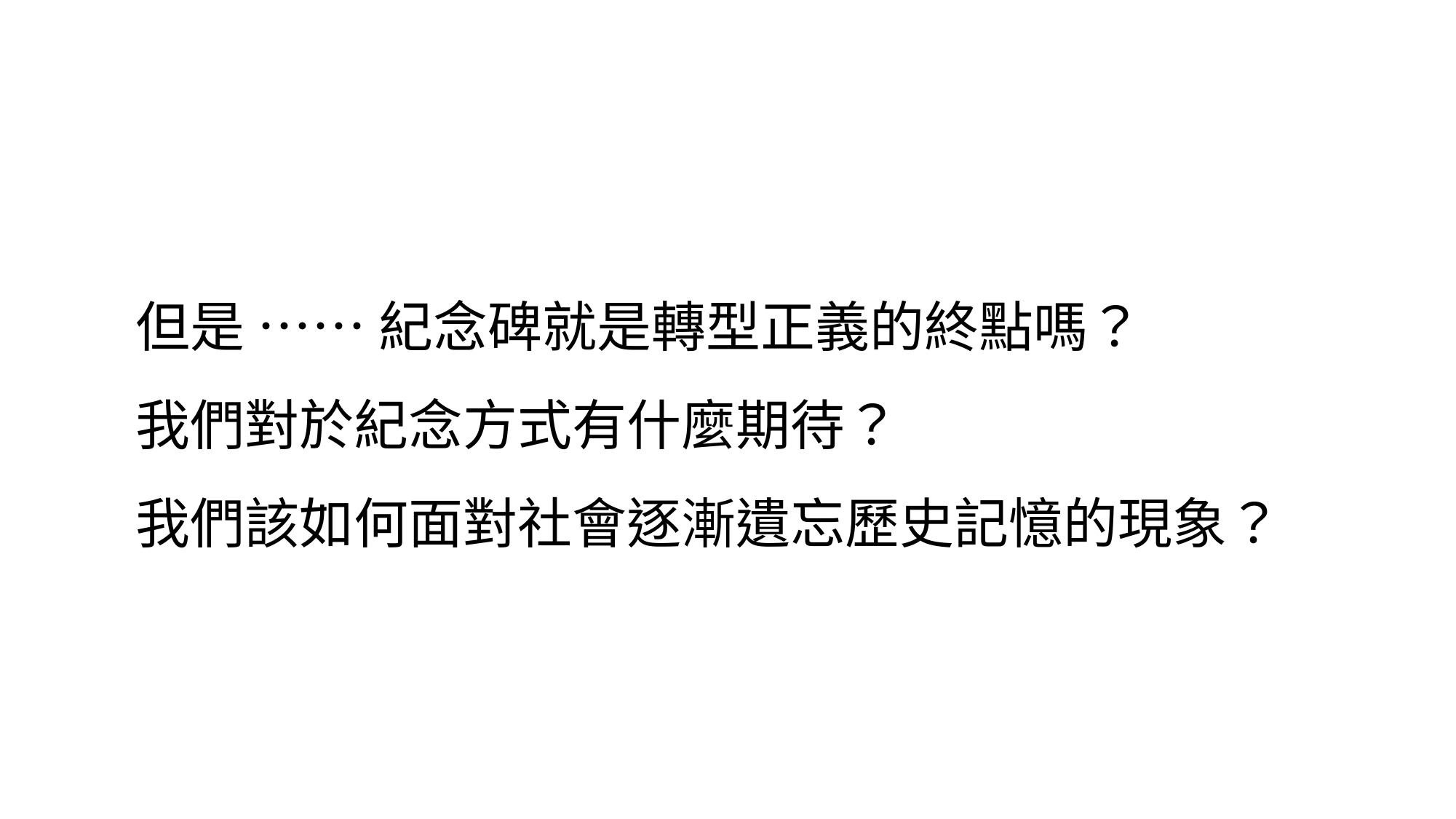

#
但是 ⋯⋯ 紀念碑就是轉型正義的終點嗎？
我們對於紀念方式有什麼期待？
我們該如何面對社會逐漸遺忘歷史記憶的現象？